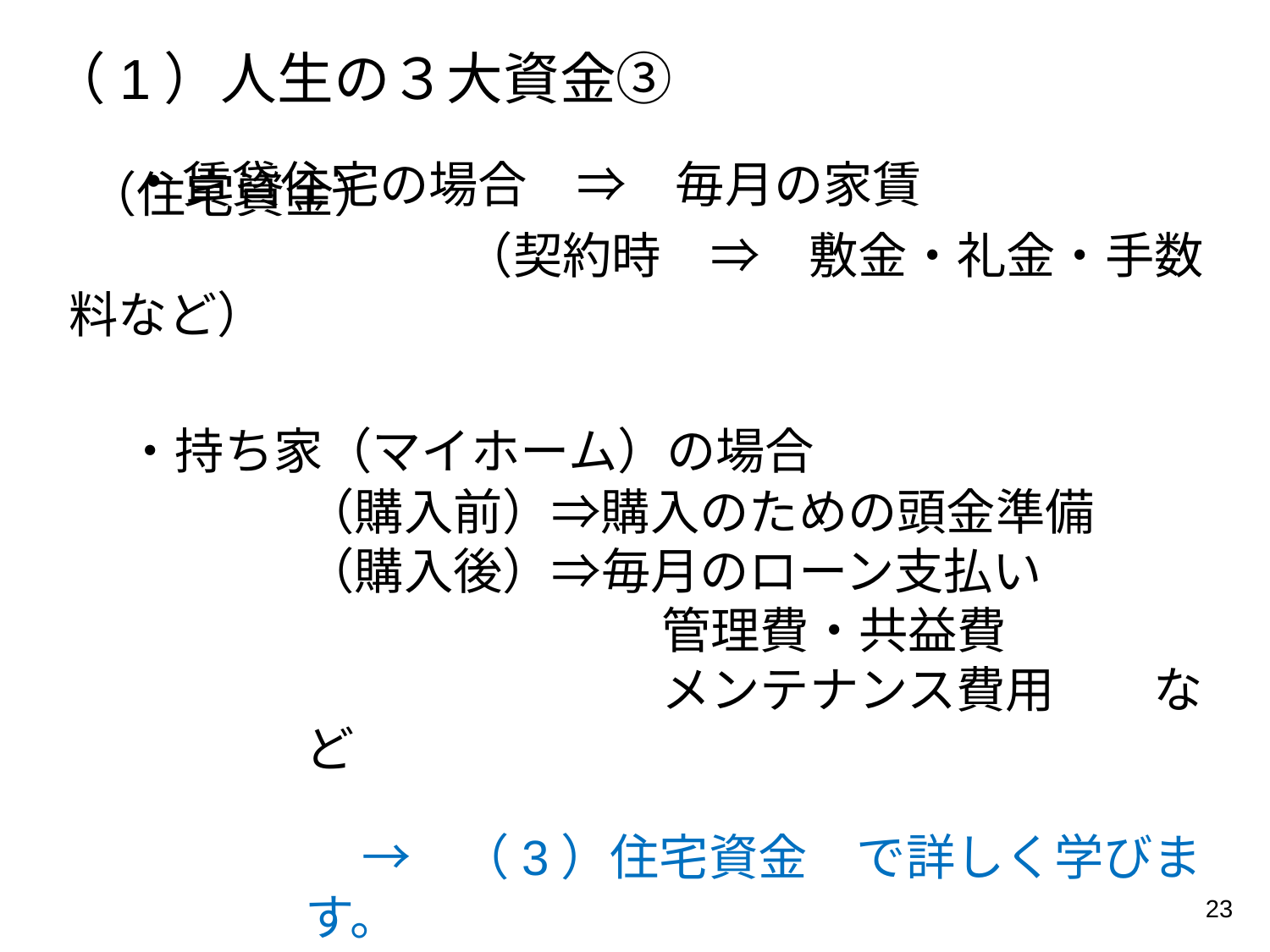

（1）人生の３大資金③
（住宅資金）
　・賃貸住宅の場合　⇒　毎月の家賃
　　　　　　　　（契約時　⇒　敷金・礼金・手数料など）

　・持ち家（マイホーム）の場合
（購入前）⇒購入のための頭金準備
（購入後）⇒毎月のローン支払い　
　　　　　　　 管理費・共益費
　　　　　　　 メンテナンス費用　　など

　→　（3）住宅資金　で詳しく学びます。
23